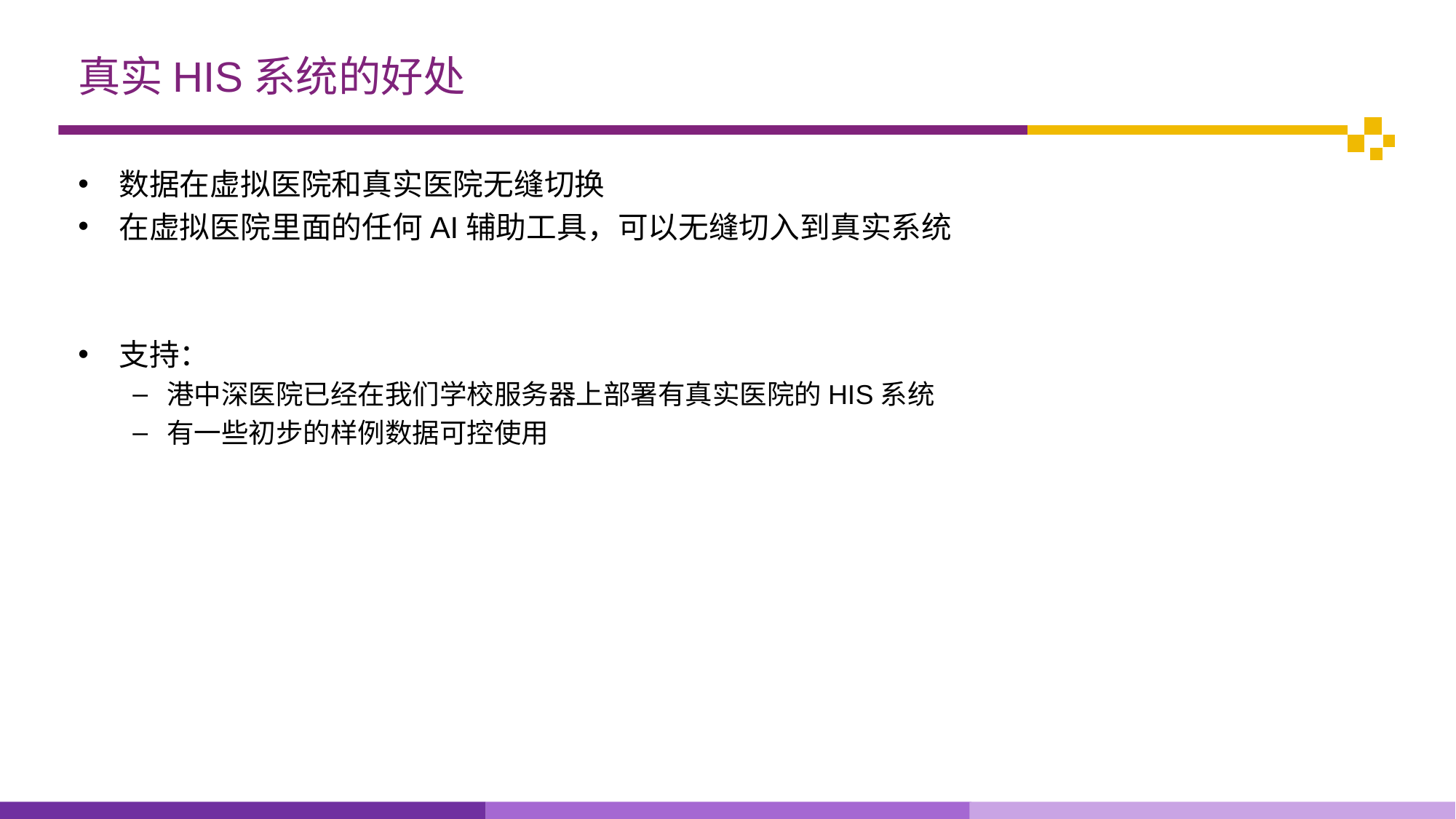

# 真实HIS系统的好处
数据在虚拟医院和真实医院无缝切换
在虚拟医院里面的任何AI辅助工具，可以无缝切入到真实系统

支持：
港中深医院已经在我们学校服务器上部署有真实医院的HIS系统
有一些初步的样例数据可控使用